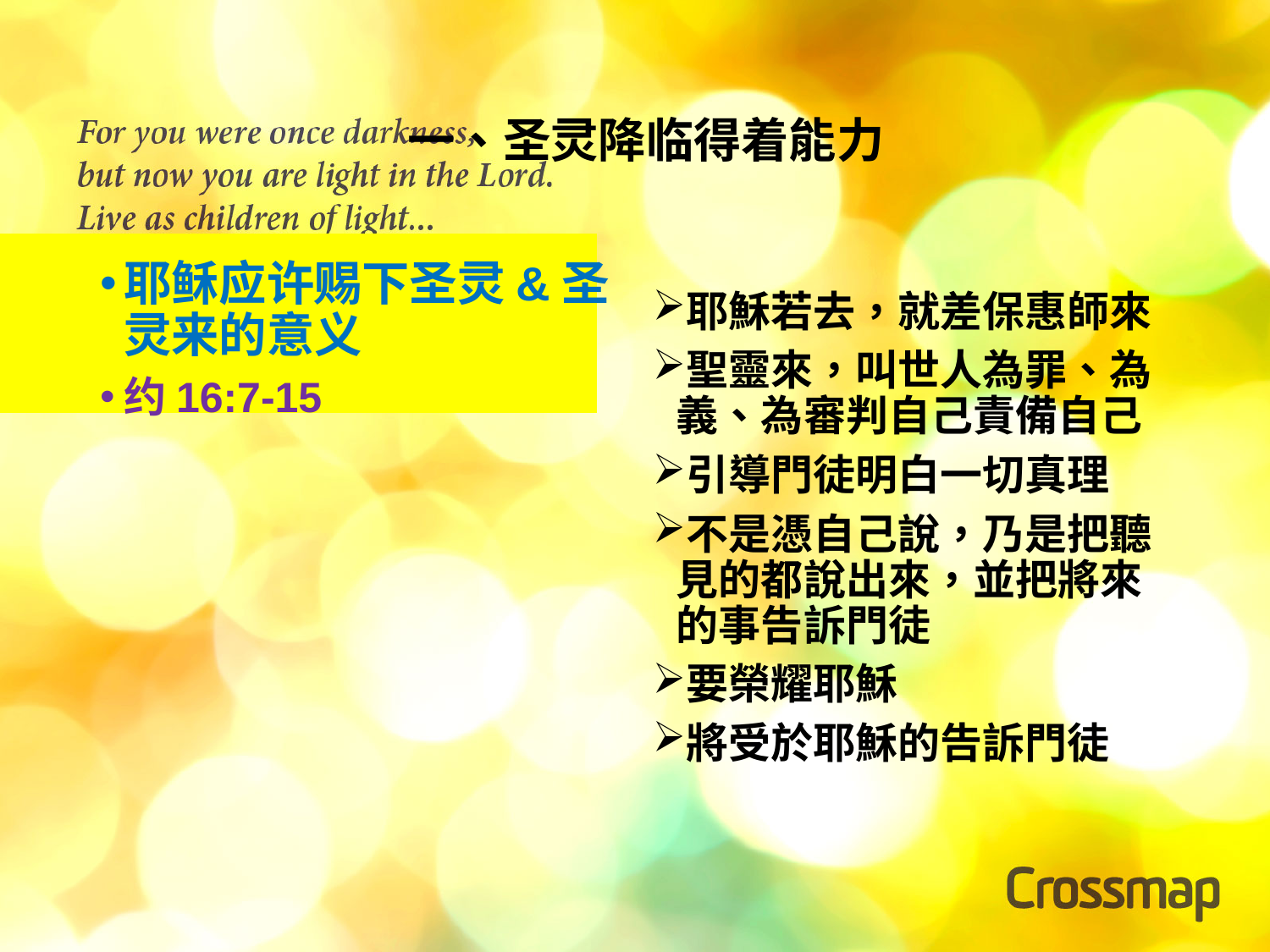

# 一、圣灵降临得着能力

耶稣应许赐下圣灵&圣灵来的意义
约16:7-15
耶穌若去，就差保惠師來
聖靈來，叫世人為罪、為義、為審判自己責備自己
引導門徒明白一切真理
不是憑自己說，乃是把聽見的都說出來，並把將來的事告訴門徒
要榮耀耶穌
將受於耶穌的告訴門徒